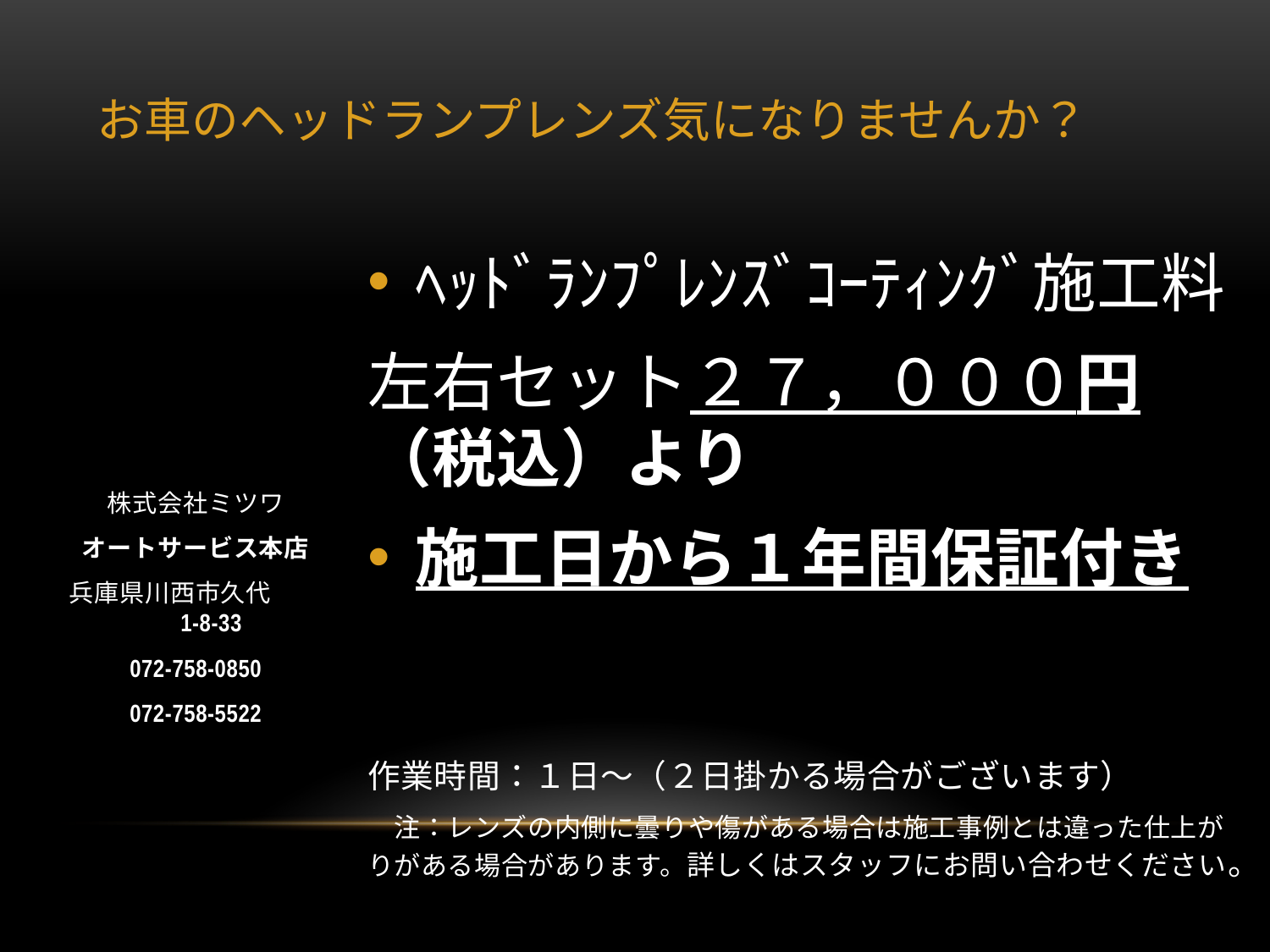

お車のヘッドランプレンズ気になりませんか？
ﾍｯﾄﾞﾗﾝﾌﾟﾚﾝｽﾞｺｰﾃｨﾝｸﾞ施工料
左右セット２７，０００円（税込）より
施工日から１年間保証付き

作業時間：１日～（２日掛かる場合がございます）
　注：レンズの内側に曇りや傷がある場合は施工事例とは違った仕上がりがある場合があります。詳しくはスタッフにお問い合わせください。

株式会社ミツワ
オートサービス本店
兵庫県川西市久代　　　1-8-33
072-758-0850
072-758-5522